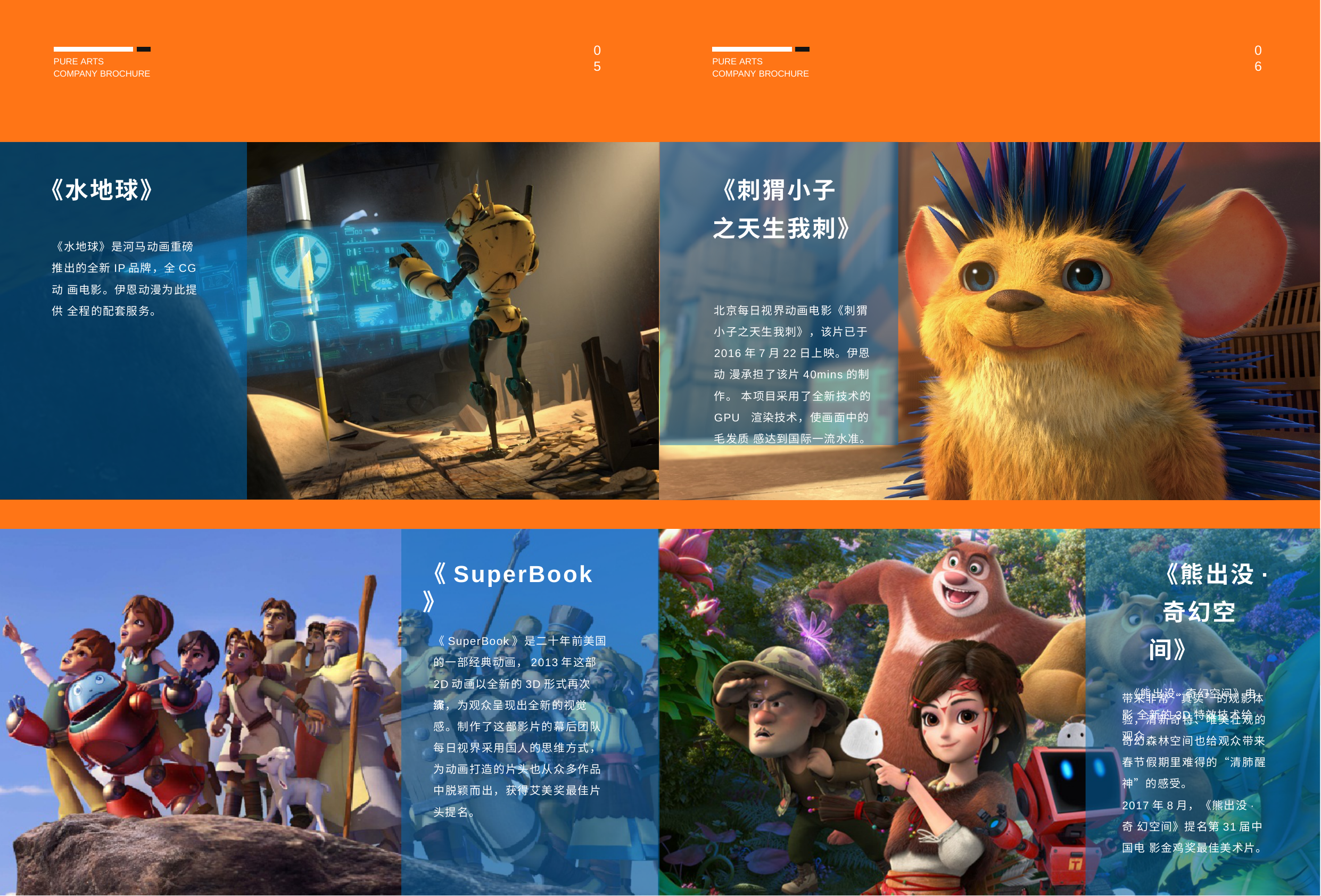

05
06

PURE ARTS
COMPANY BROCHURE
PURE ARTS
COMPANY BROCHURE

《刺猬小子 之天生我刺》

北京每日视界动画电影《刺猬 小子之天生我刺》，该片已于 2016年7月22日上映。伊恩动 漫承担了该片40mins的制作。 本项目采用了全新技术的GPU  渲染技术，使画面中的毛发质 感达到国际一流水准。

《水地球》
《水地球》是河马动画重磅
推出的全新IP品牌，全CG动 画电影。伊恩动漫为此提供 全程的配套服务。

北京每日视界动画电影《刺猬小子之天生我刺》，该片已于2016年7月22日上映。伊恩动漫承担了该片
40mins的制作。本项目采用了全新技术的GPU渲染技术，使画面中的毛发质感达到国际一流水准。
《熊出没·  奇幻空间》
《熊出没·奇幻空间》电影 全新的3D特效技术给观众
《SuperBook》

《SuperBook》是二十年前美国
的一部经典动画，2013年这部 2D动画以全新的3D形式再次演
带来非常“真实”的观影体
验，清新奇特、唯美壮观的 奇幻森林空间也给观众带来 春节假期里难得的“清肺醒 神”的感受。
2017年8月，《熊出没·奇 幻空间》提名第31届中国电 影金鸡奖最佳美术片。
绎，为观众呈现出全新的视觉
感。制作了这部影片的幕后团队 每日视界采用国人的思维方式， 为动画打造的片头也从众多作品 中脱颖而出，获得艾美奖最佳片 头提名。